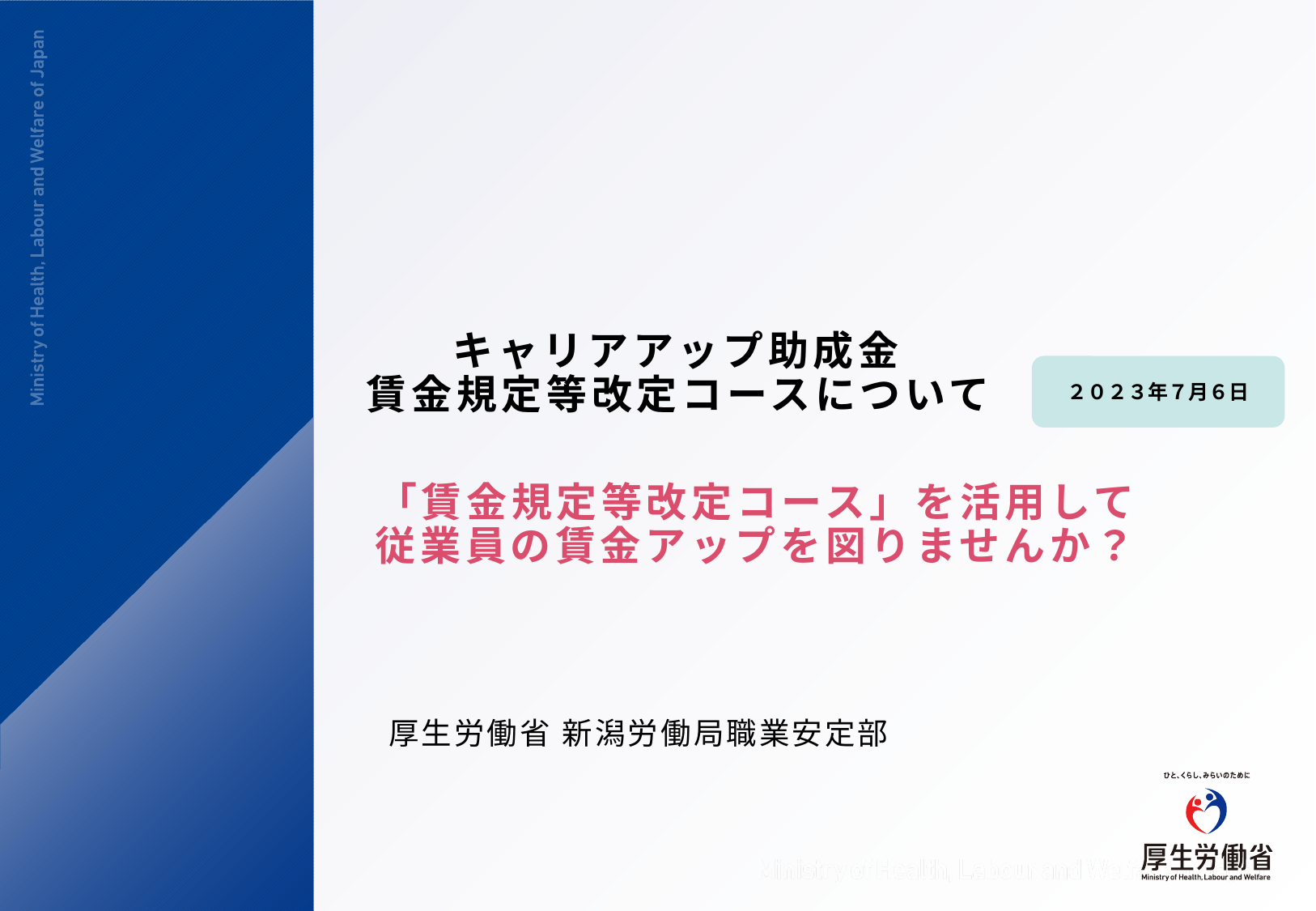

# キャリアアップ助成金 賃金規定等改定コースについて
２０２３年７月６日
「賃金規定等改定コース」を活用して
従業員の賃金アップを図りませんか？
厚生労働省 新潟労働局職業安定部